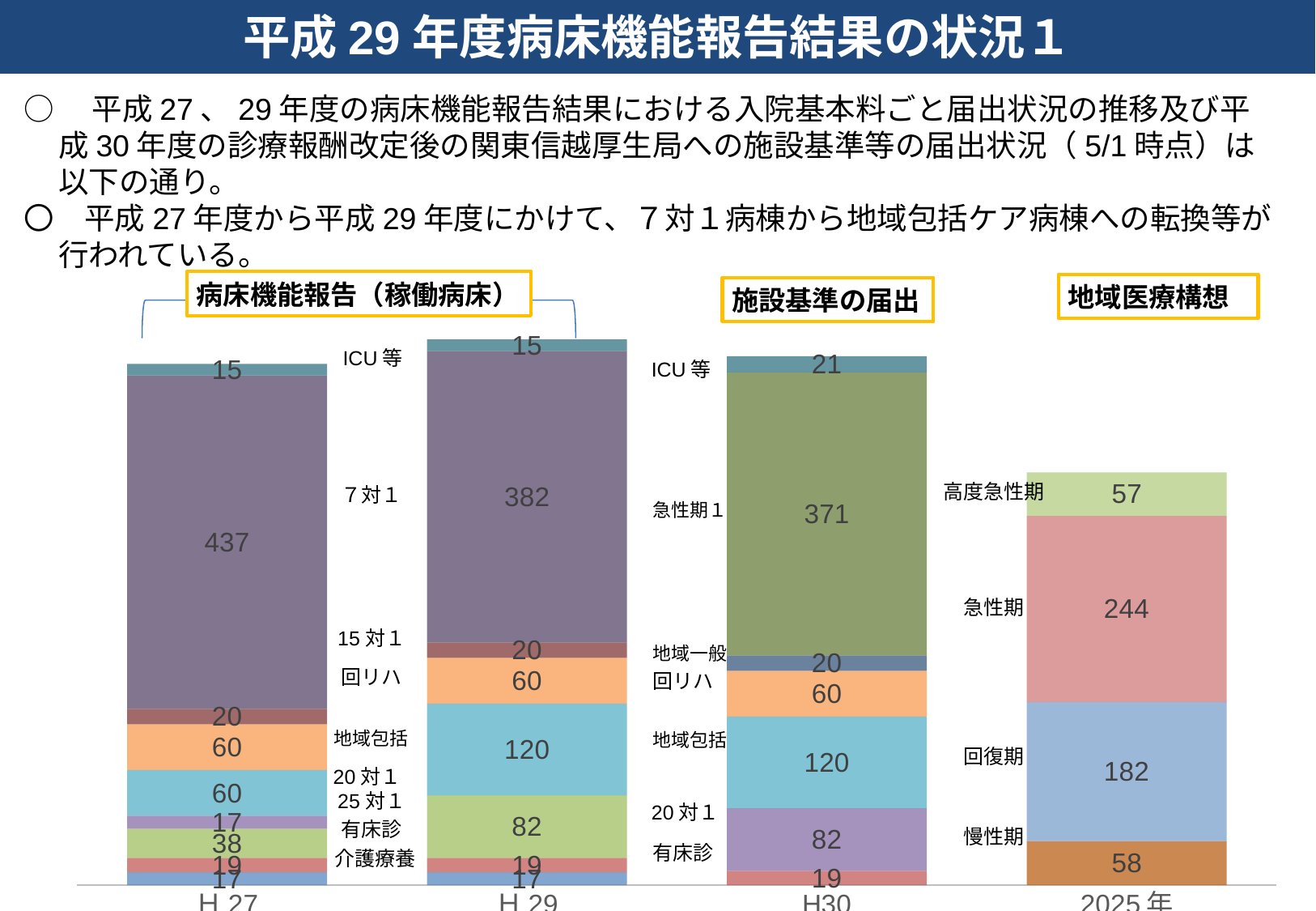

平成29年度病床機能報告結果の状況１
○　平成27、29年度の病床機能報告結果における入院基本料ごと届出状況の推移及び平成30年度の診療報酬改定後の関東信越厚生局への施設基準等の届出状況（5/1時点）は以下の通り。
〇　平成27年度から平成29年度にかけて、７対１病棟から地域包括ケア病棟への転換等が行われている。

病床機能報告（稼働病床）
地域医療構想
施設基準の届出

### Chart

| Category | 介護療養 | 有床診 | 25対１ | 20対１ | 地域包括ケア | 回リハ | 地域一般 | 15対１ | 急性期１ | ７対１ | ICU等 | 慢性期 | 回復期 | 急性期 | 高度急性期 |
|---|---|---|---|---|---|---|---|---|---|---|---|---|---|---|---|
| Ｈ27 | 17.0 | 19.0 | 38.0 | 17.0 | 60.0 | 60.0 | None | 20.0 | None | 437.0 | 15.0 | None | None | None | None |
| Ｈ29 | 17.0 | 19.0 | 82.0 | 0.0 | 120.0 | 60.0 | None | 20.0 | None | 382.0 | 15.0 | None | None | None | None |
| H30 | None | 19.0 | None | 82.0 | 120.0 | 60.0 | 20.0 | None | 371.0 | None | 21.0 | None | None | None | None |
| 2025年 | None | None | None | None | None | None | None | None | None | None | None | 58.0 | 182.0 | 244.0 | 57.0 |
ICU等
ICU等
高度急性期
７対１
急性期１
急性期
15対１
地域一般
回リハ
回リハ
地域包括
地域包括
回復期
20対１
25対１
20対１
有床診
慢性期
有床診
介護療養